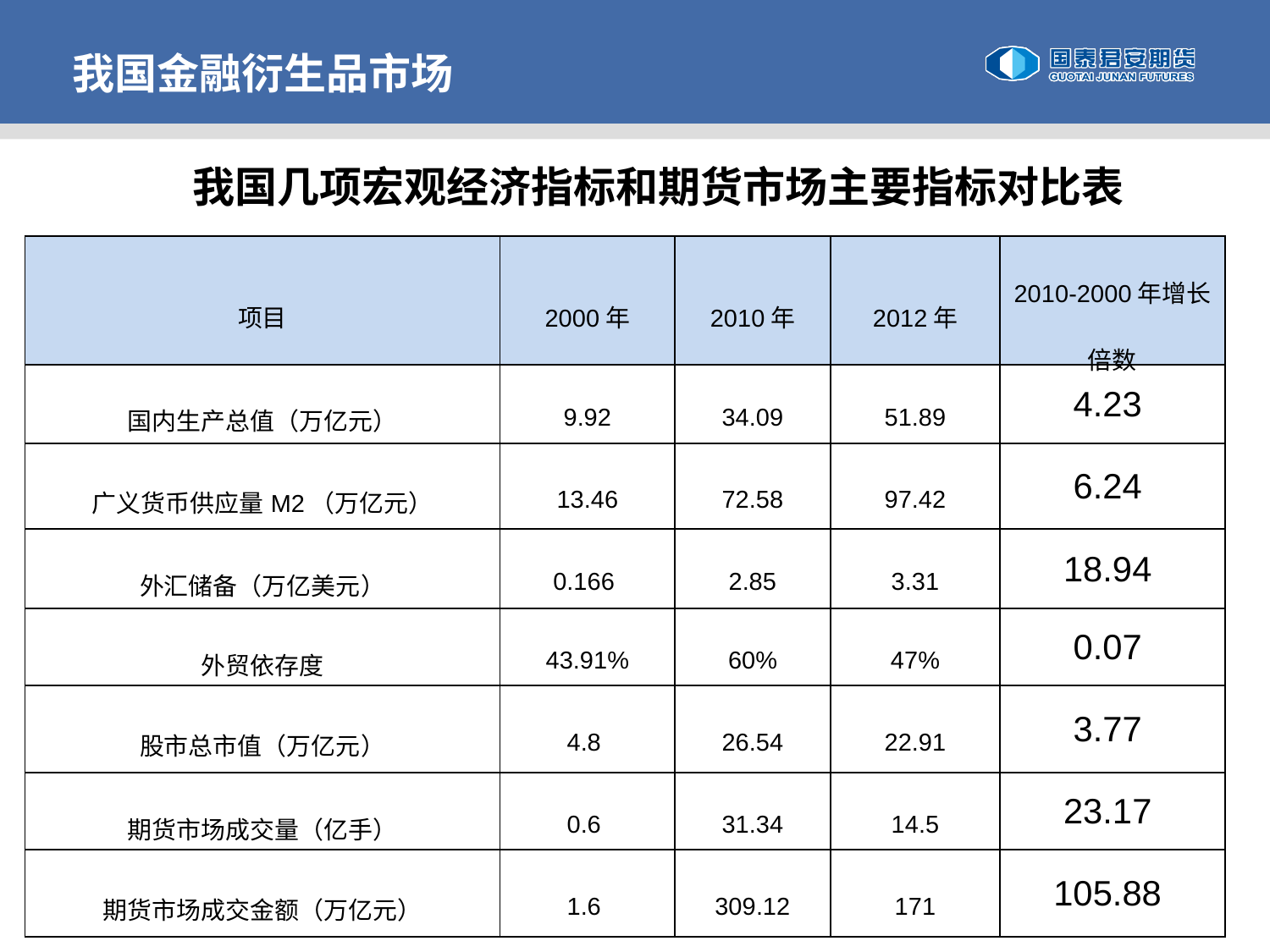

我国金融衍生品市场
我国几项宏观经济指标和期货市场主要指标对比表
| 项目 | 2000年 | 2010年 | 2012年 | 2010-2000年增长倍数 |
| --- | --- | --- | --- | --- |
| 国内生产总值（万亿元） | 9.92 | 34.09 | 51.89 | 4.23 |
| 广义货币供应量M2（万亿元） | 13.46 | 72.58 | 97.42 | 6.24 |
| 外汇储备（万亿美元） | 0.166 | 2.85 | 3.31 | 18.94 |
| 外贸依存度 | 43.91% | 60% | 47% | 0.07 |
| 股市总市值（万亿元） | 4.8 | 26.54 | 22.91 | 3.77 |
| 期货市场成交量（亿手） | 0.6 | 31.34 | 14.5 | 23.17 |
| 期货市场成交金额（万亿元） | 1.6 | 309.12 | 171 | 105.88 |